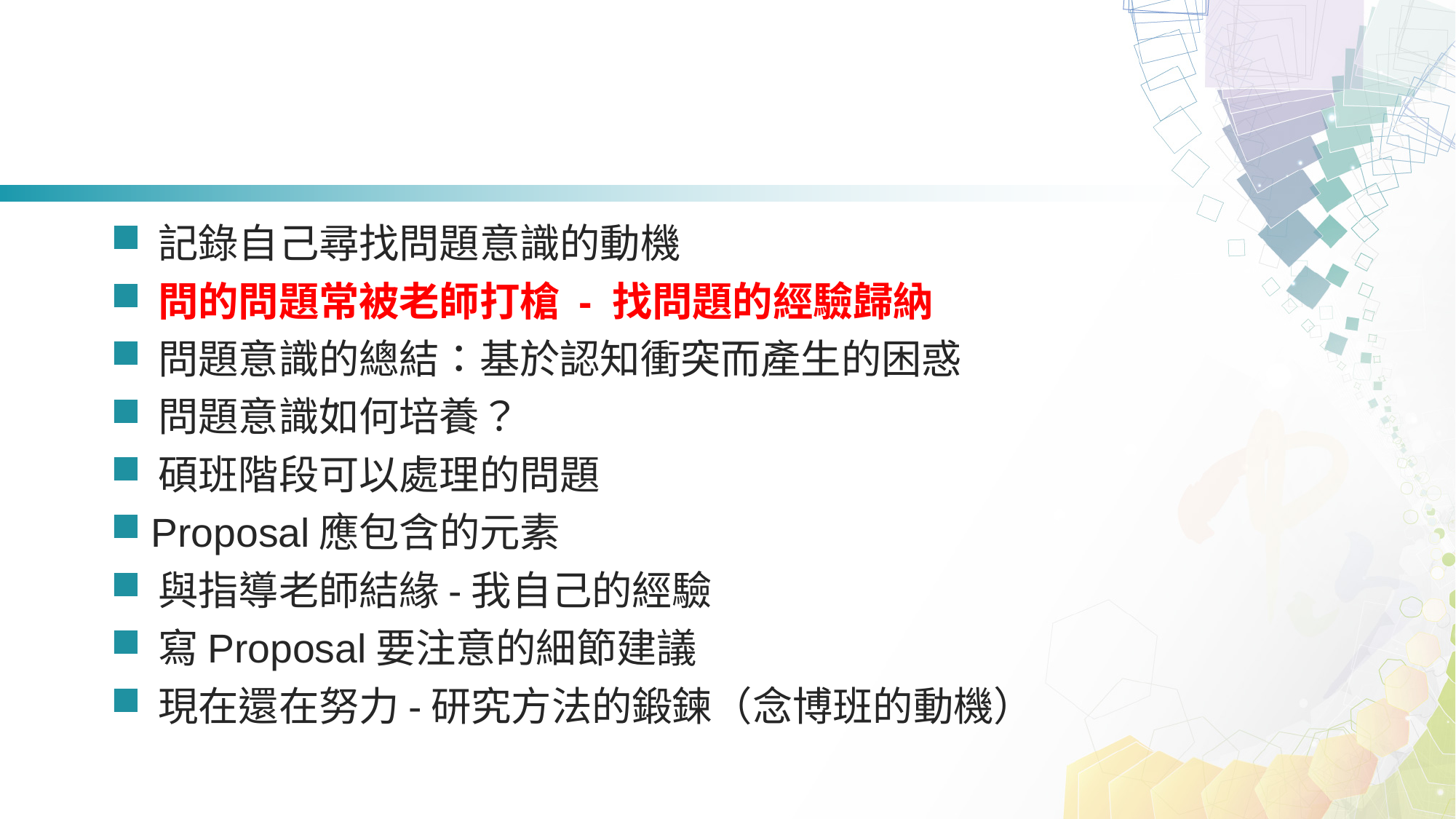

#
 記錄自己尋找問題意識的動機
 問的問題常被老師打槍 - 找問題的經驗歸納
 問題意識的總結：基於認知衝突而產生的困惑
 問題意識如何培養？
 碩班階段可以處理的問題
 Proposal應包含的元素
 與指導老師結緣-我自己的經驗
 寫Proposal要注意的細節建議
 現在還在努力-研究方法的鍛鍊（念博班的動機）